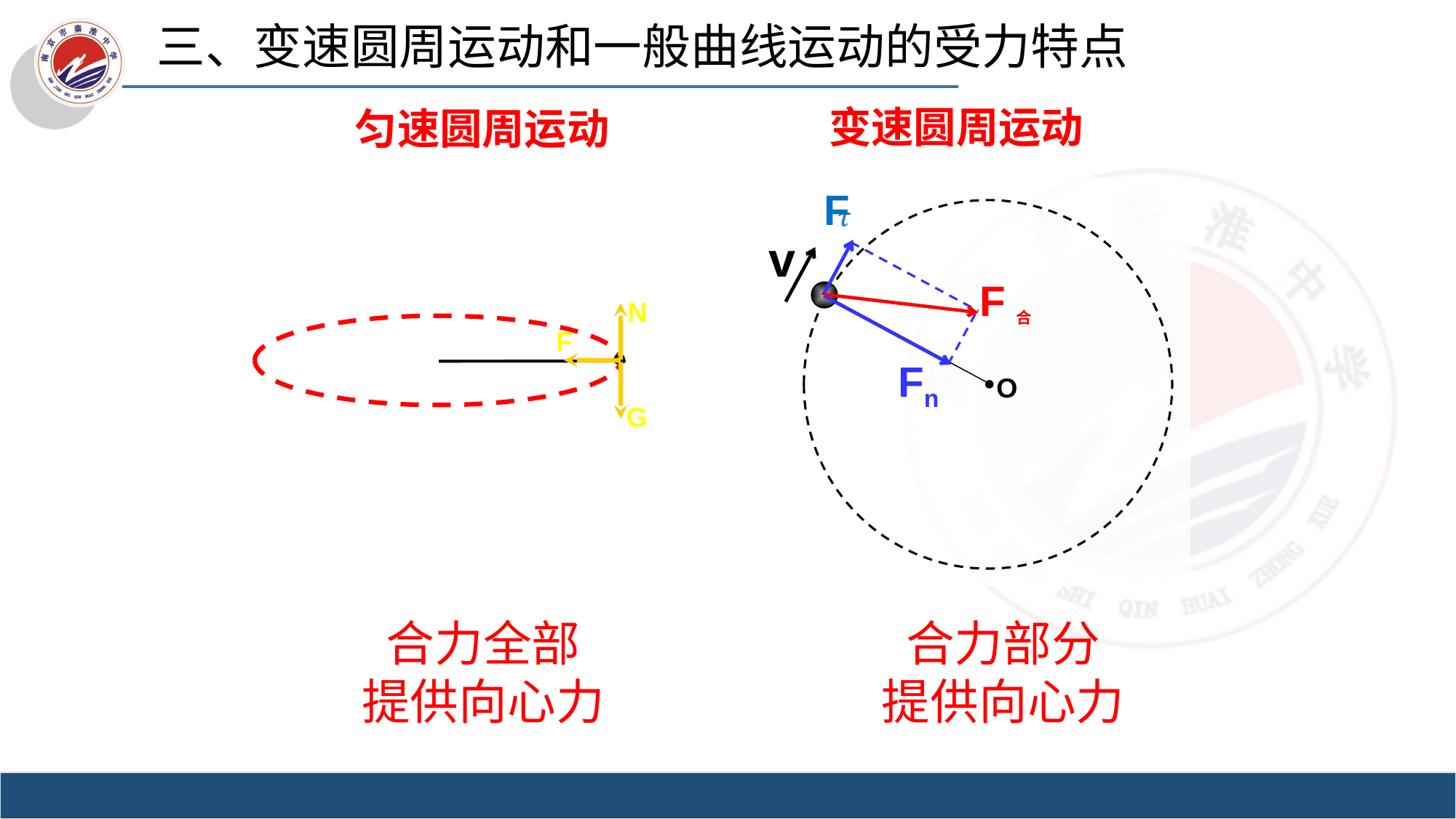

三、变速圆周运动和一般曲线运动的受力特点
变速圆周运动
匀速圆周运动

O

F

v

F合

Fn

N

F

G
合力全部
提供向心力
合力部分
提供向心力